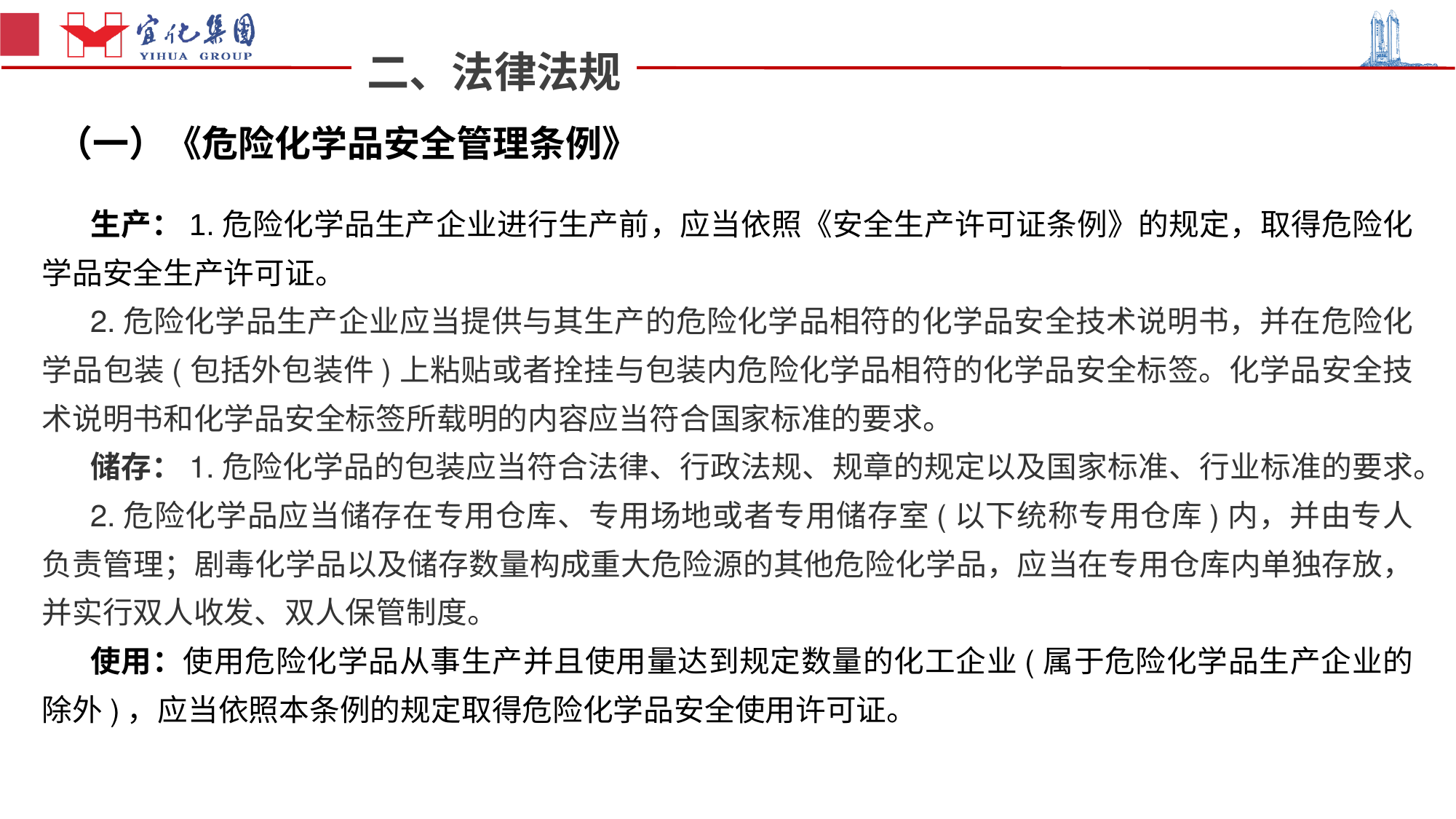

二、法律法规
（一）《危险化学品安全管理条例》
生产：1.危险化学品生产企业进行生产前，应当依照《安全生产许可证条例》的规定，取得危险化学品安全生产许可证。
2.危险化学品生产企业应当提供与其生产的危险化学品相符的化学品安全技术说明书，并在危险化学品包装(包括外包装件)上粘贴或者拴挂与包装内危险化学品相符的化学品安全标签。化学品安全技术说明书和化学品安全标签所载明的内容应当符合国家标准的要求。
储存：1.危险化学品的包装应当符合法律、行政法规、规章的规定以及国家标准、行业标准的要求。
2.危险化学品应当储存在专用仓库、专用场地或者专用储存室(以下统称专用仓库)内，并由专人负责管理；剧毒化学品以及储存数量构成重大危险源的其他危险化学品，应当在专用仓库内单独存放，并实行双人收发、双人保管制度。
使用：使用危险化学品从事生产并且使用量达到规定数量的化工企业(属于危险化学品生产企业的除外)，应当依照本条例的规定取得危险化学品安全使用许可证。